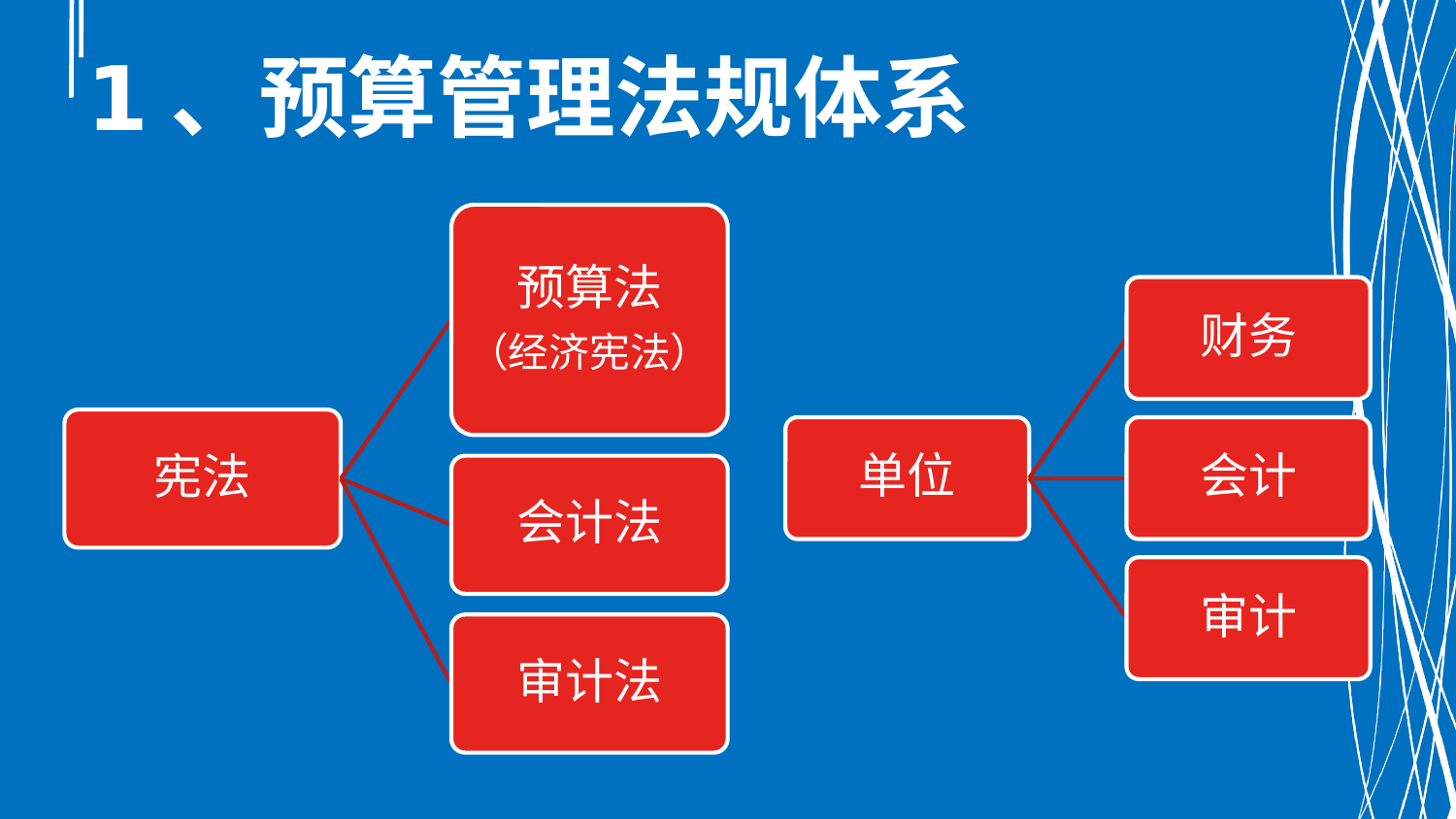

# 1、预算管理法规体系

单位

财务

会计

审计
宪法

预算法
（经济宪法）

会计法

审计法